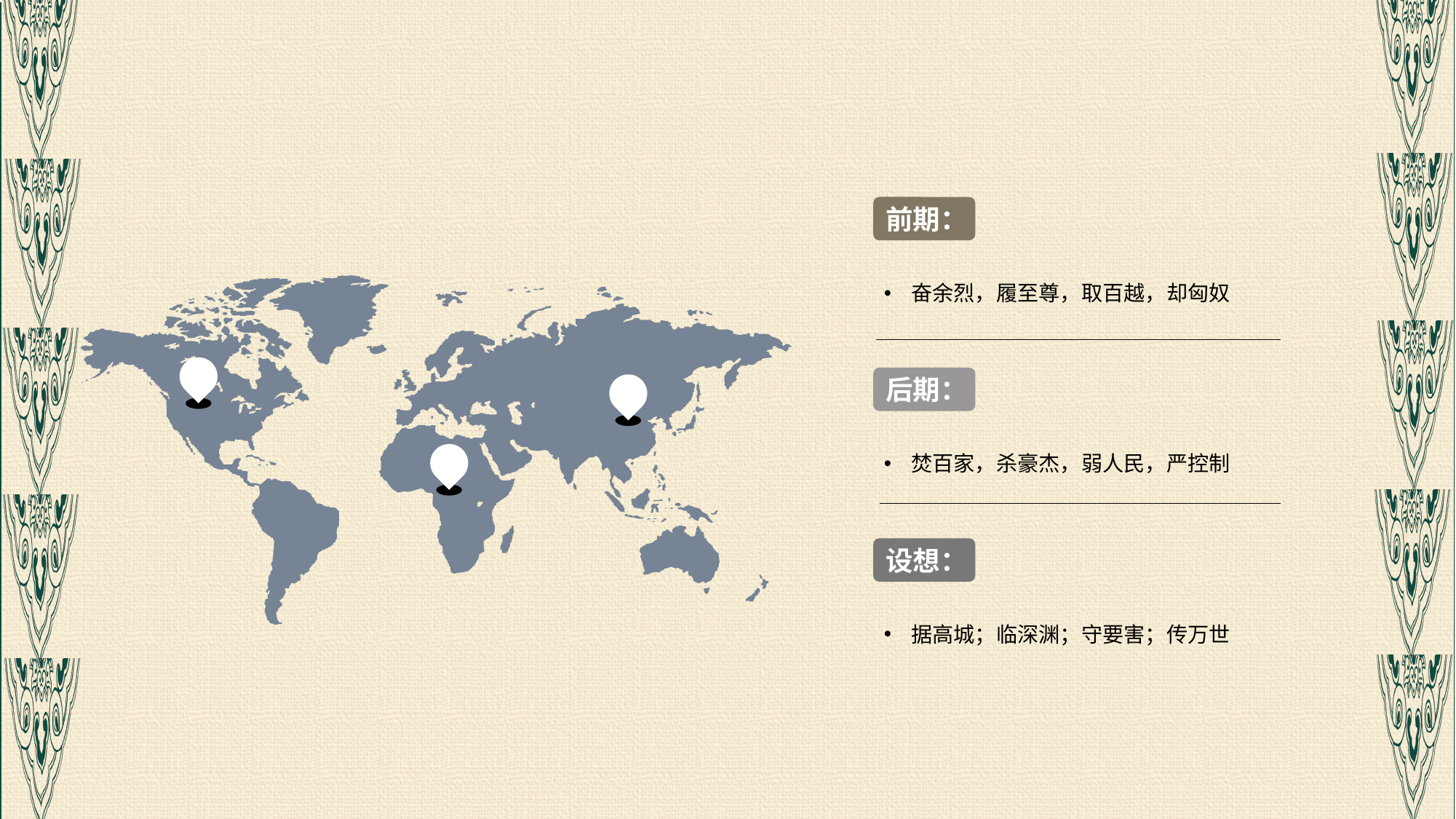

前期：
奋余烈，履至尊，取百越，却匈奴

后期：

焚百家，杀豪杰，弱人民，严控制

设想：
据高城；临深渊；守要害；传万世